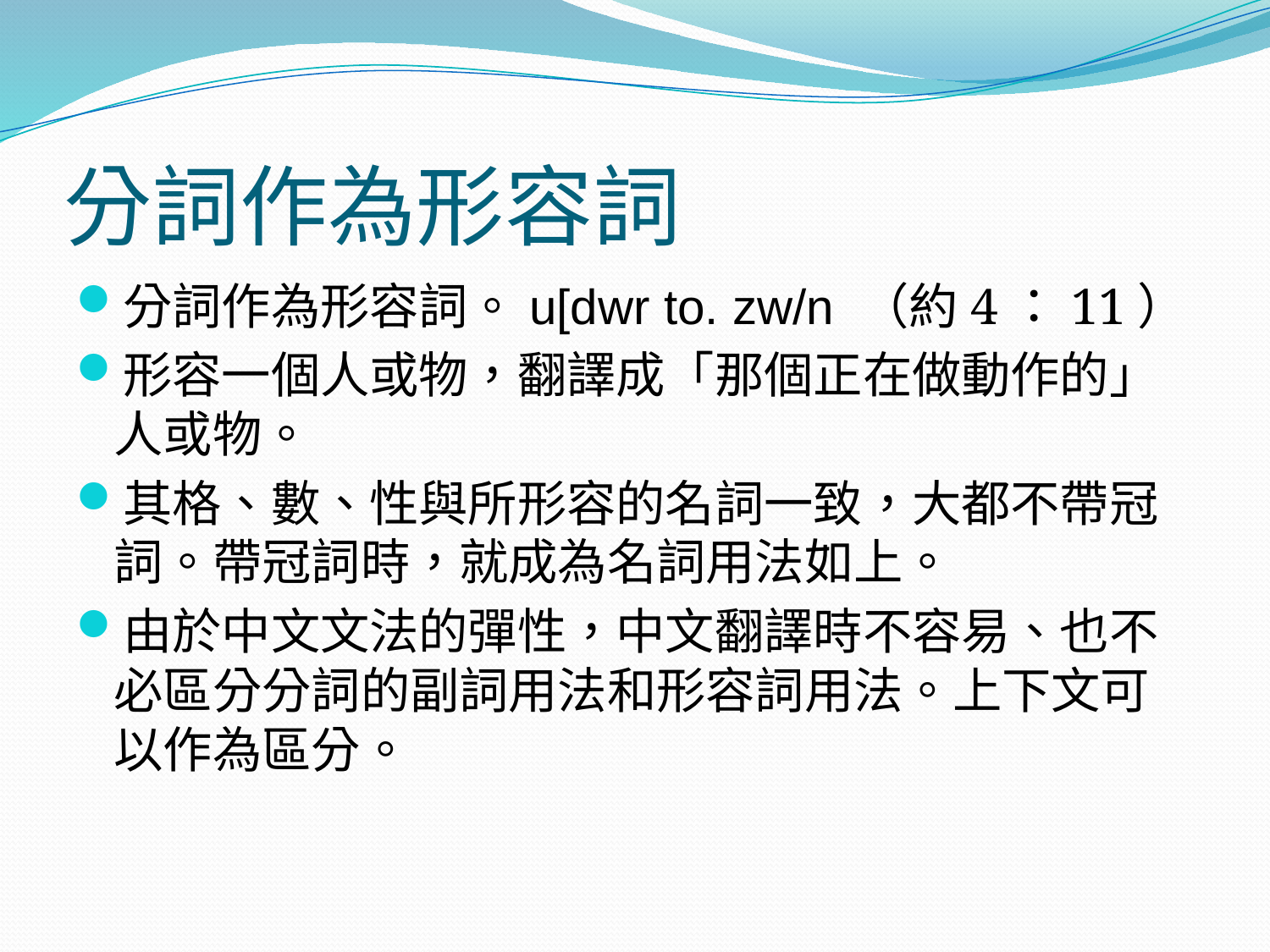

# 分詞作為形容詞
分詞作為形容詞。u[dwr to. zw/n （約4：11）
形容一個人或物，翻譯成「那個正在做動作的」人或物。
其格、數、性與所形容的名詞一致，大都不帶冠詞。帶冠詞時，就成為名詞用法如上。
由於中文文法的彈性，中文翻譯時不容易、也不必區分分詞的副詞用法和形容詞用法。上下文可以作為區分。